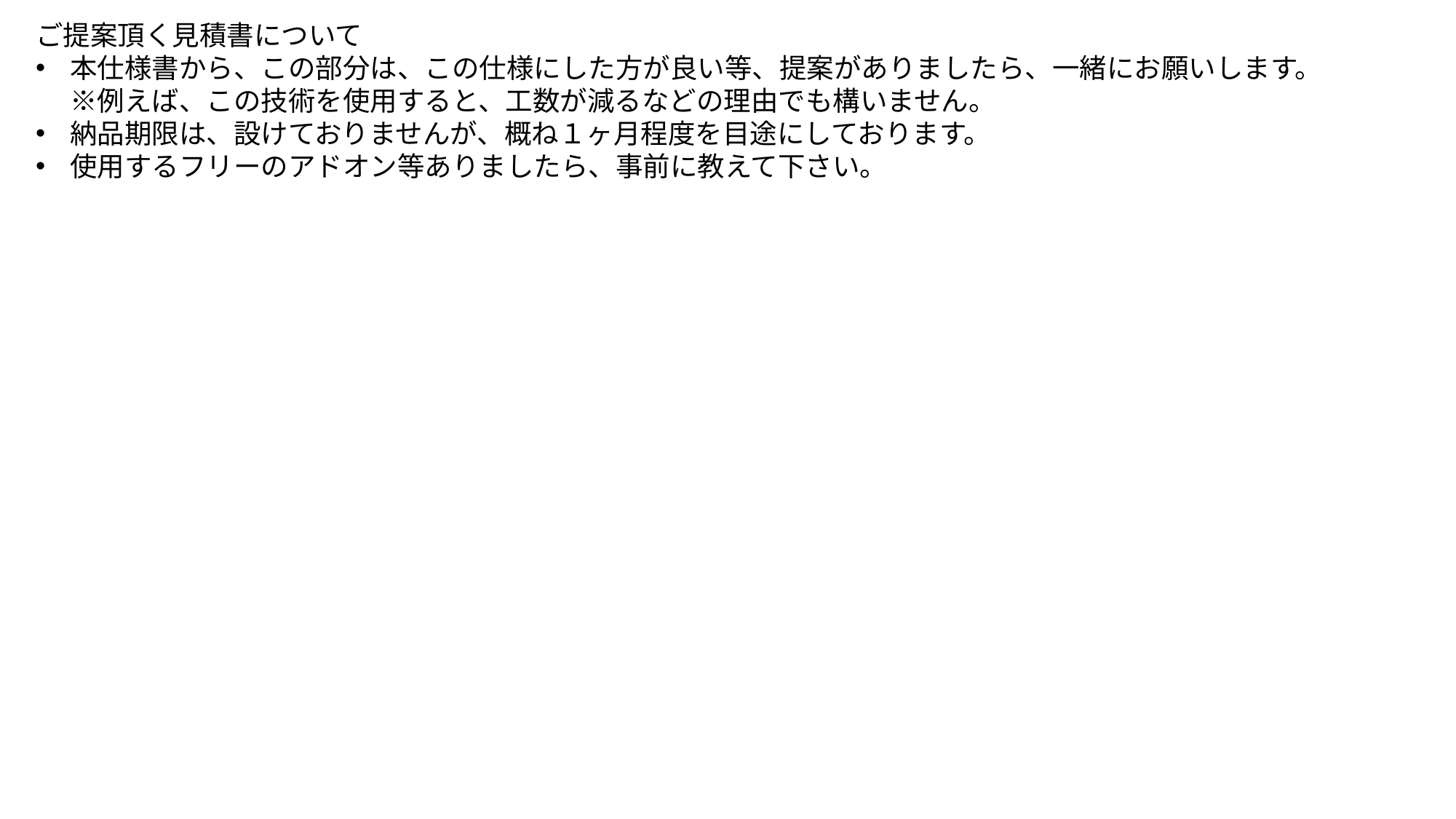

ご提案頂く見積書について
本仕様書から、この部分は、この仕様にした方が良い等、提案がありましたら、一緒にお願いします。
※例えば、この技術を使用すると、工数が減るなどの理由でも構いません。
納品期限は、設けておりませんが、概ね１ヶ月程度を目途にしております。
使用するフリーのアドオン等ありましたら、事前に教えて下さい。